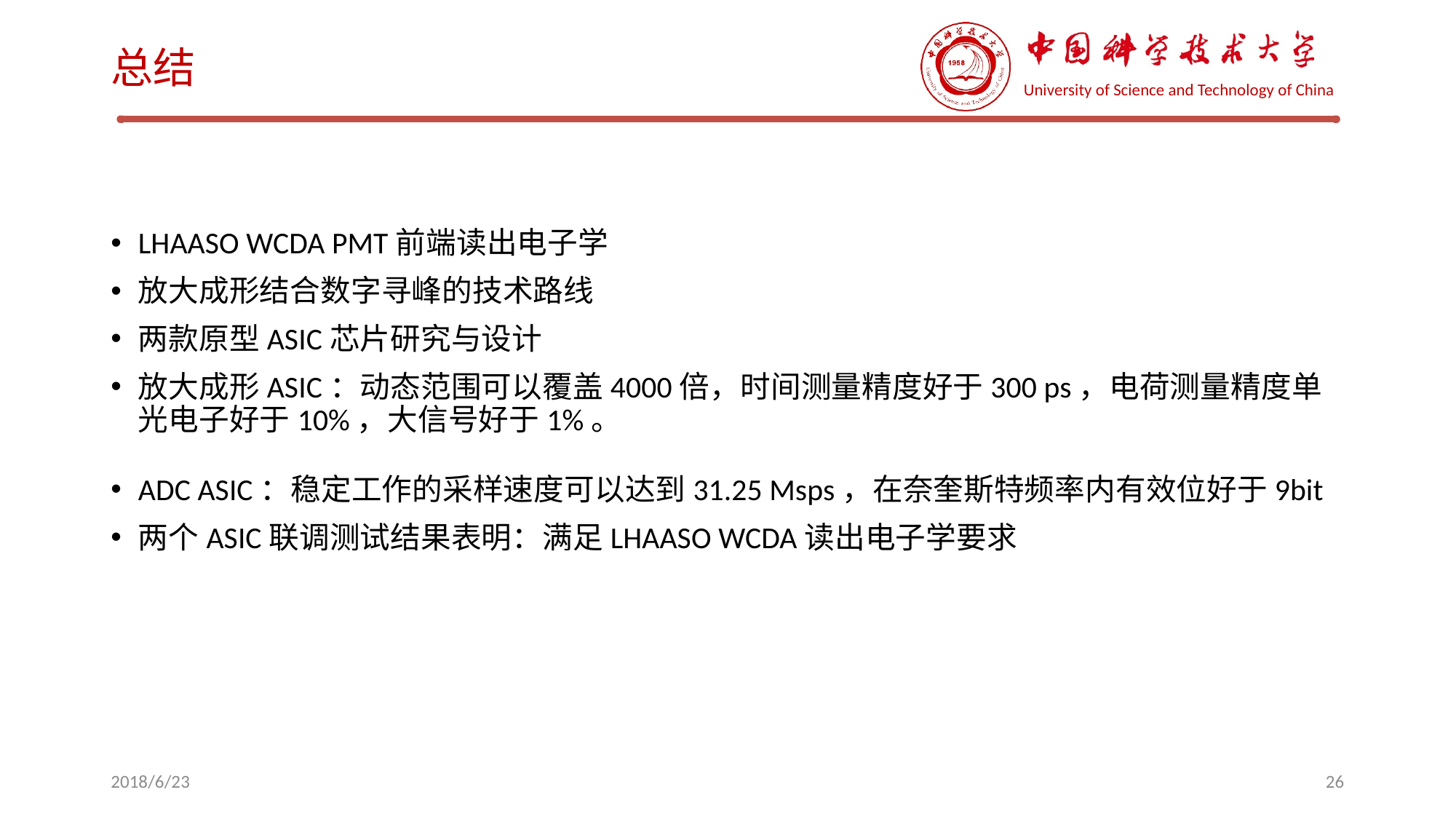

# 总结
LHAASO WCDA PMT前端读出电子学
放大成形结合数字寻峰的技术路线
两款原型ASIC芯片研究与设计
放大成形ASIC：动态范围可以覆盖4000倍，时间测量精度好于300 ps，电荷测量精度单光电子好于10%，大信号好于1%。
ADC ASIC：稳定工作的采样速度可以达到31.25 Msps，在奈奎斯特频率内有效位好于9bit
两个ASIC联调测试结果表明：满足LHAASO WCDA读出电子学要求

2018/6/23
26